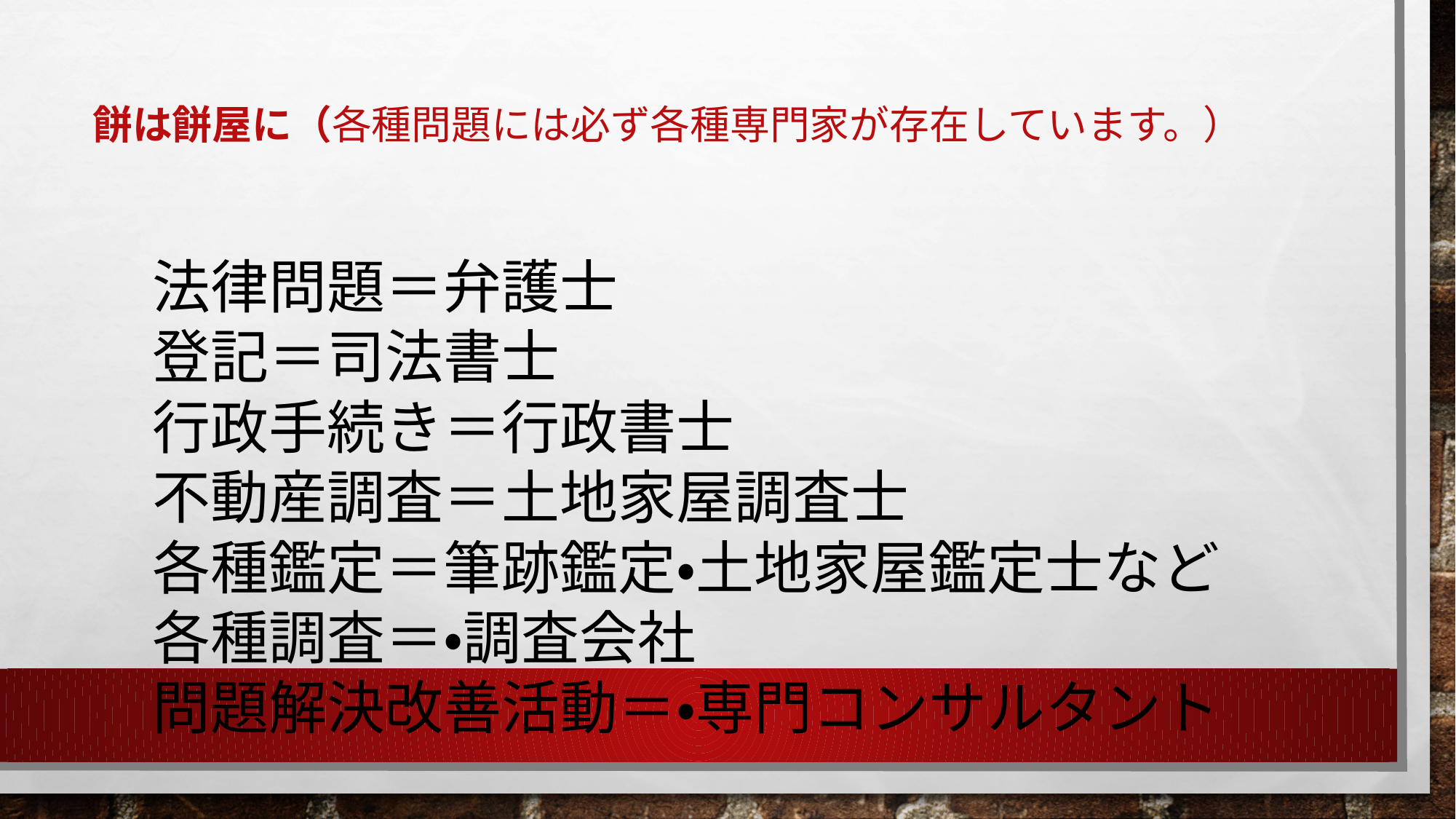

# 餅は餅屋に（各種問題には必ず各種専門家が存在しています。）

法律問題＝弁護士
登記＝司法書士
行政手続き＝行政書士
不動産調査＝土地家屋調査士
各種鑑定＝筆跡鑑定・土地家屋鑑定士など
各種調査＝・調査会社
問題解決改善活動＝・専門コンサルタント